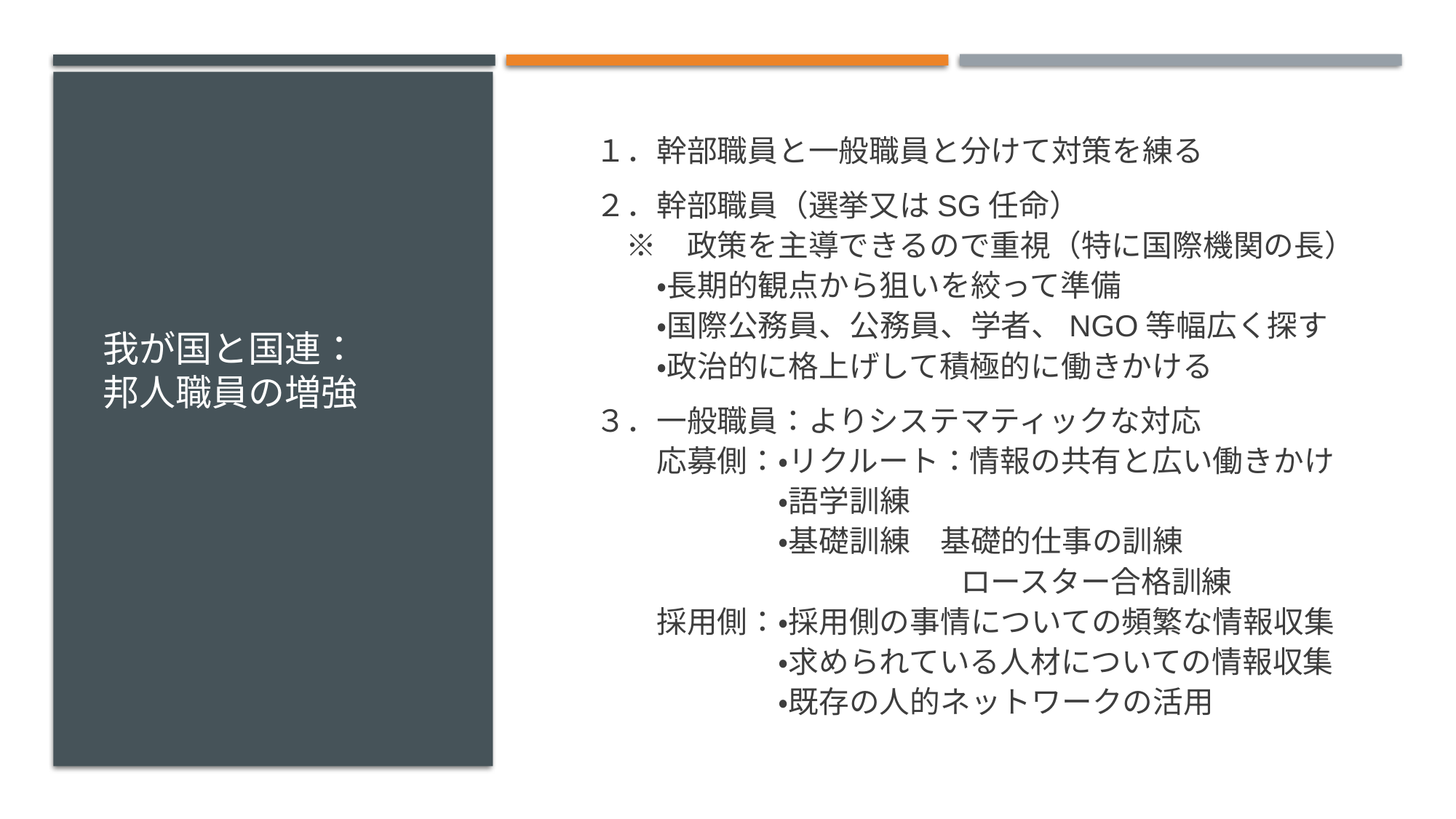

１．幹部職員と一般職員と分けて対策を練る
２．幹部職員（選挙又はSG任命）
　※　政策を主導できるので重視（特に国際機関の長）
　　・長期的観点から狙いを絞って準備
　　・国際公務員、公務員、学者、NGO等幅広く探す
　　・政治的に格上げして積極的に働きかける
３．一般職員：よりシステマティックな対応
　　応募側：・リクルート：情報の共有と広い働きかけ
　　　　　　・語学訓練
　　　　　　・基礎訓練　基礎的仕事の訓練
　　　　　　　　　　　　ロースター合格訓練
　　採用側：・採用側の事情についての頻繁な情報収集
　　　　　　・求められている人材についての情報収集
　　　　　　・既存の人的ネットワークの活用
# 我が国と国連： 邦人職員の増強